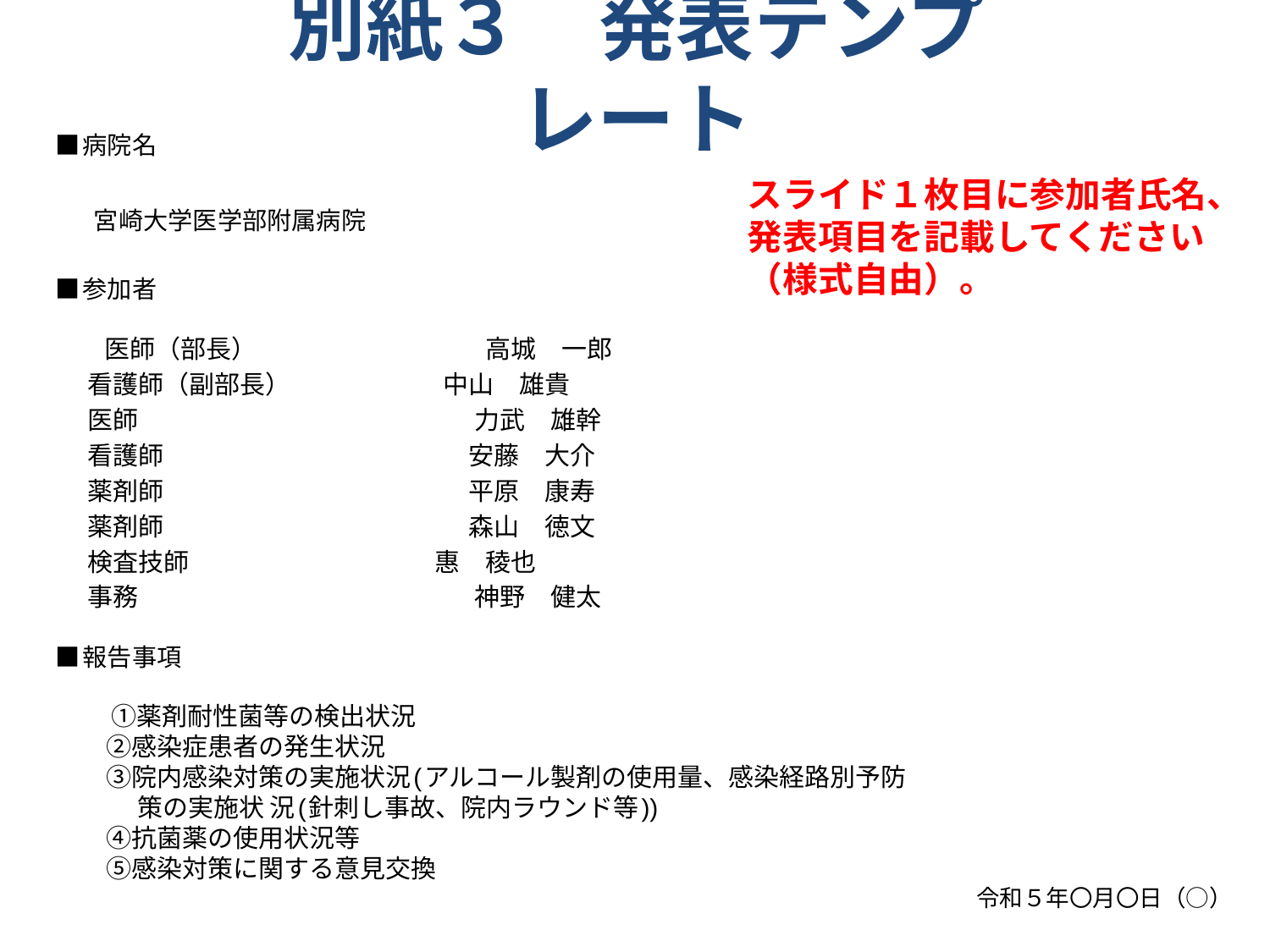

# 別紙３　発表テンプレート
■病院名

　  宮崎大学医学部附属病院

■参加者

　　医師（部長）　　　　　　　　　高城　一郎
看護師（副部長）　　　　　　中山　雄貴
医師　　　　　　　　　　　　　 力武　雄幹
看護師　　　　　　　　　　　　安藤　大介
薬剤師　　　　　　　　　　　　平原　康寿
薬剤師　　　　　　　　　　　　森山　徳文
検査技師　　　   　　　　　　惠　稜也
事務　　　　　　　　　　　　　 神野　健太

■報告事項

　 　①薬剤耐性菌等の検出状況
　　②感染症患者の発生状況
　　③院内感染対策の実施状況(アルコール製剤の使用量、感染経路別予防
　　　 策の実施状 況(針刺し事故、院内ラウンド等))
　　④抗菌薬の使用状況等
　　⑤感染対策に関する意見交換
令和５年〇月〇日（○）
スライド１枚目に参加者氏名、発表項目を記載してください（様式自由）。